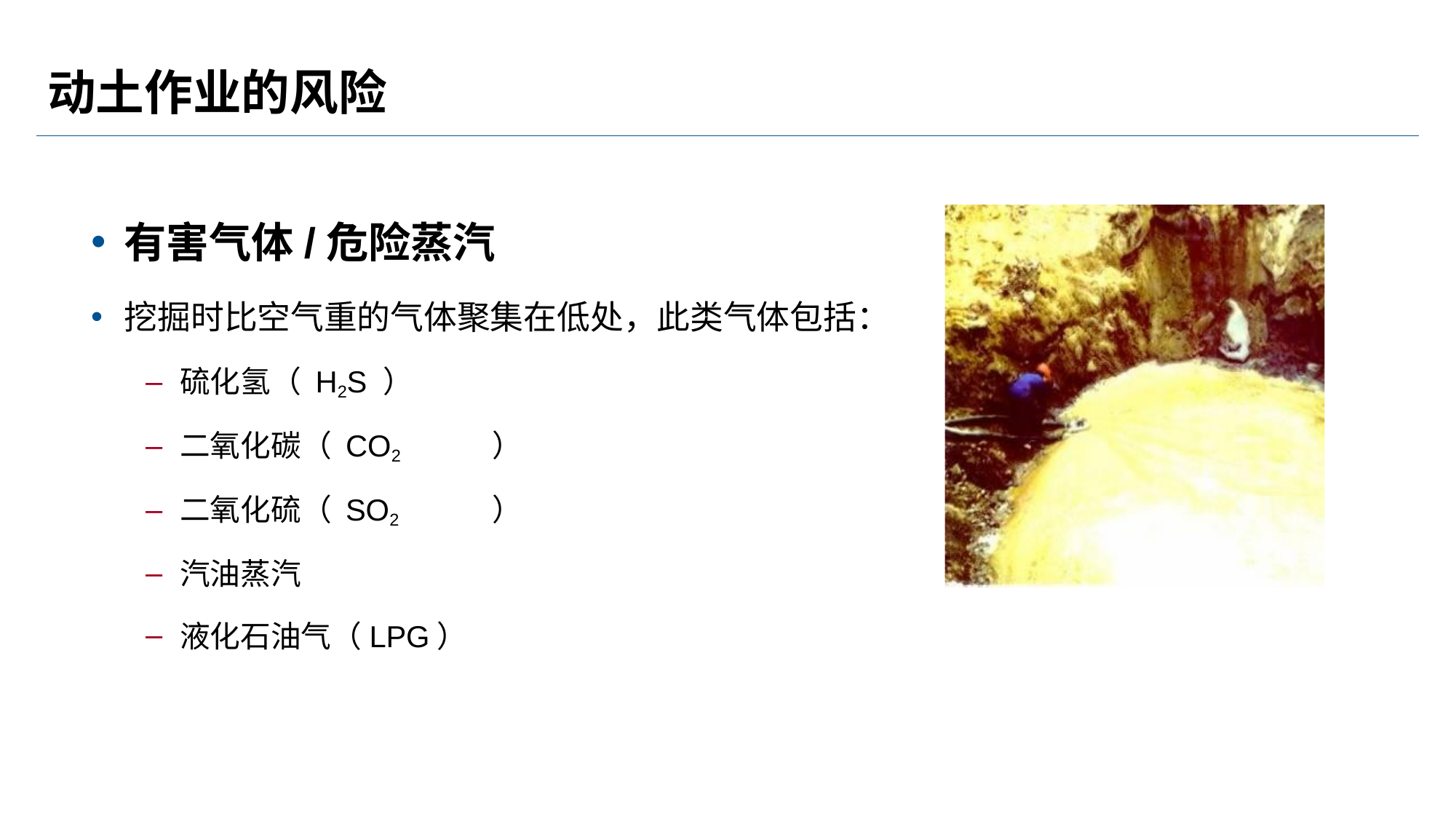

# 动土作业的风险

有害气体/危险蒸汽
挖掘时比空气重的气体聚集在低处，此类气体包括：
硫化氢（ H2S ）
二氧化碳（ CO2	）
二氧化硫（ SO2	）
汽油蒸汽
液化石油气（LPG）
59